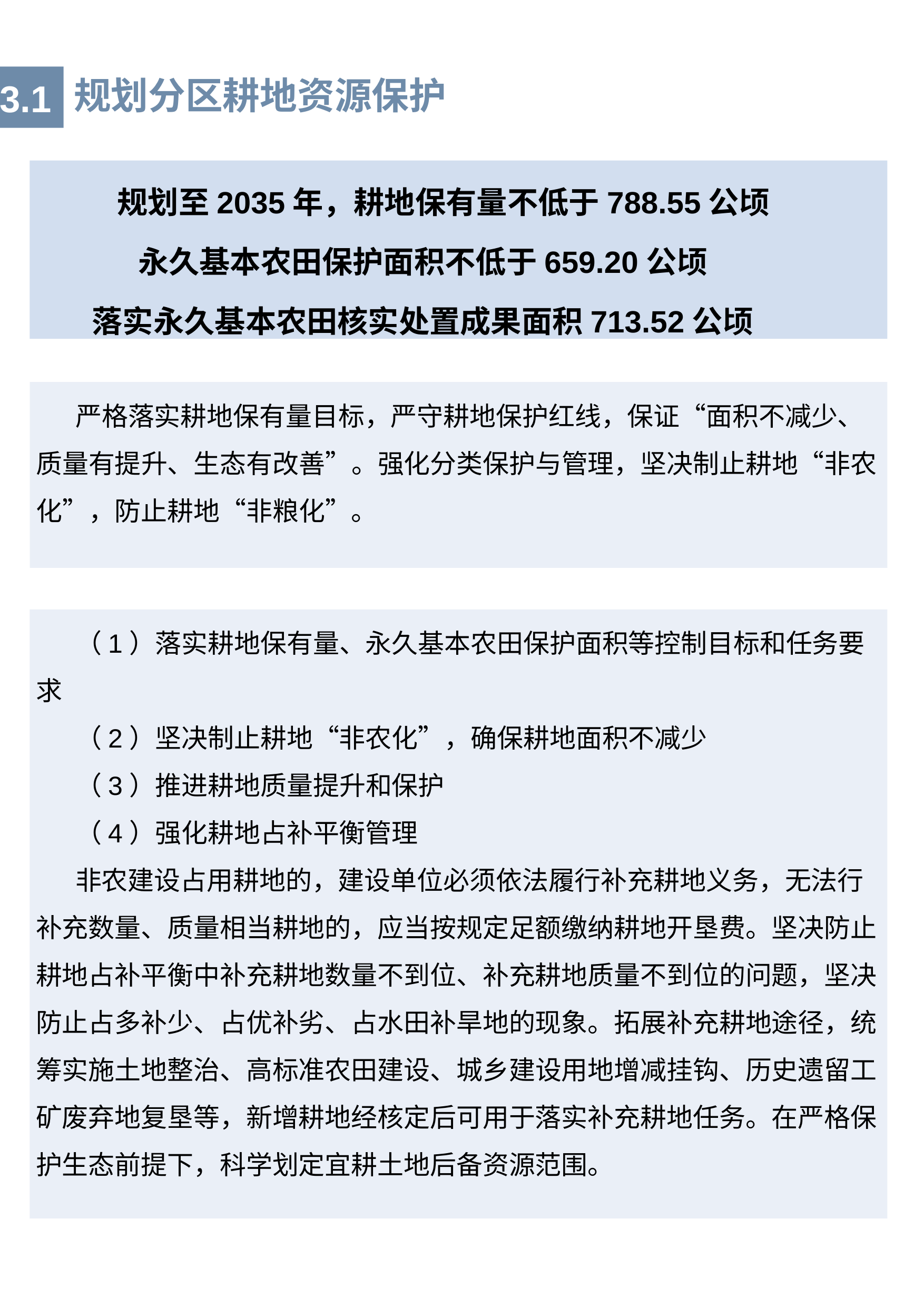

规划分区耕地资源保护
3.1
     规划至2035年，耕地保有量不低于788.55公顷
永久基本农田保护面积不低于659.20公顷
落实永久基本农田核实处置成果面积713.52公顷
严格落实耕地保有量目标，严守耕地保护红线，保证“面积不减少、质量有提升、生态有改善”。强化分类保护与管理，坚决制止耕地“非农化”，防止耕地“非粮化”。
（1）落实耕地保有量、永久基本农田保护面积等控制目标和任务要求
（2）坚决制止耕地“非农化”，确保耕地面积不减少
（3）推进耕地质量提升和保护
（4）强化耕地占补平衡管理
非农建设占用耕地的，建设单位必须依法履行补充耕地义务，无法行补充数量、质量相当耕地的，应当按规定足额缴纳耕地开垦费。坚决防止耕地占补平衡中补充耕地数量不到位、补充耕地质量不到位的问题，坚决防止占多补少、占优补劣、占水田补旱地的现象。拓展补充耕地途径，统筹实施土地整治、高标准农田建设、城乡建设用地增减挂钩、历史遗留工矿废弃地复垦等，新增耕地经核定后可用于落实补充耕地任务。在严格保护生态前提下，科学划定宜耕土地后备资源范围。